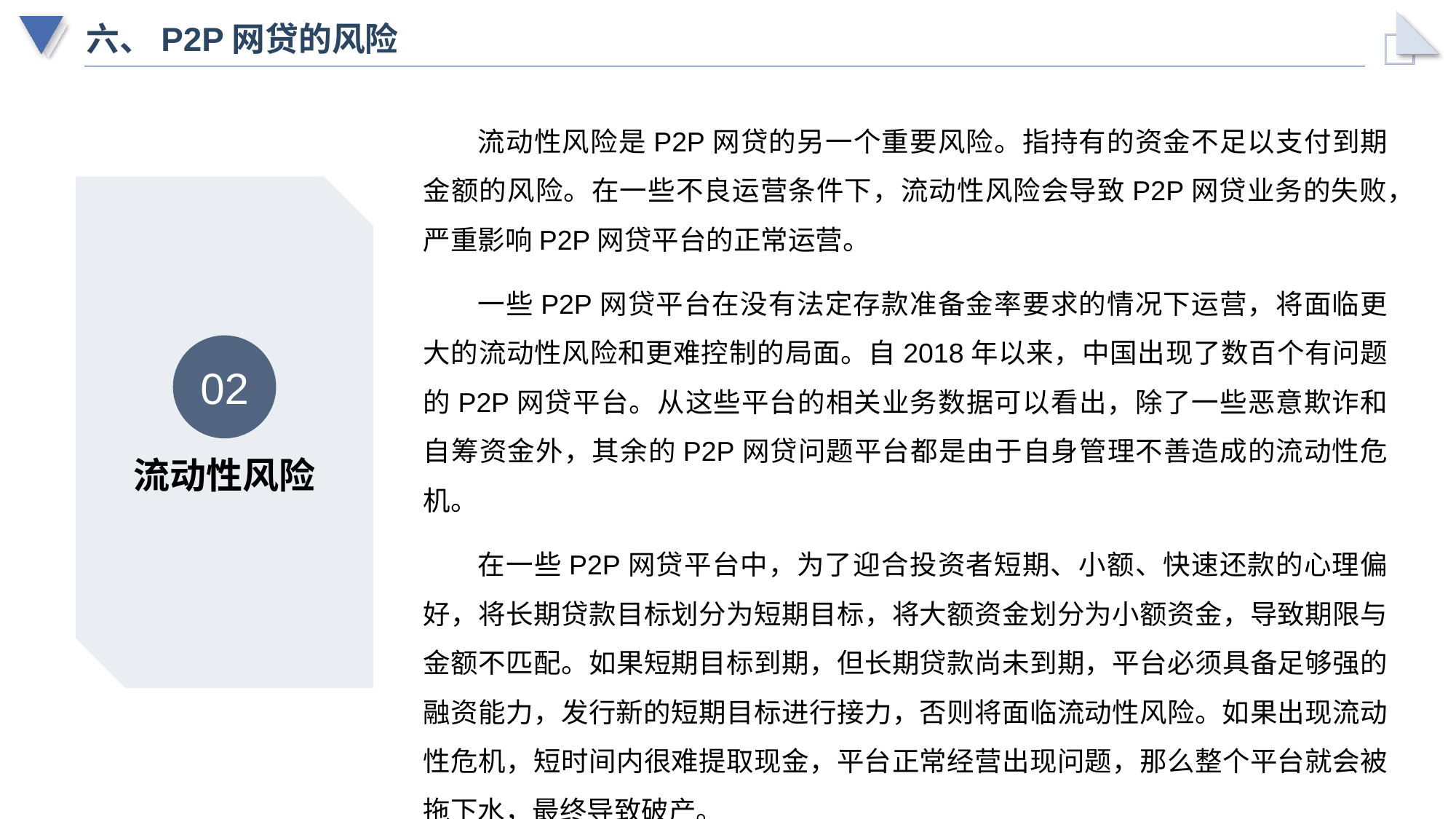

# 六、P2P网贷的风险
流动性风险是P2P网贷的另一个重要风险。指持有的资金不足以支付到期金额的风险。在一些不良运营条件下，流动性风险会导致P2P网贷业务的失败，严重影响P2P网贷平台的正常运营。
一些P2P网贷平台在没有法定存款准备金率要求的情况下运营，将面临更大的流动性风险和更难控制的局面。自2018年以来，中国出现了数百个有问题的P2P网贷平台。从这些平台的相关业务数据可以看出，除了一些恶意欺诈和自筹资金外，其余的P2P网贷问题平台都是由于自身管理不善造成的流动性危机。
在一些P2P网贷平台中，为了迎合投资者短期、小额、快速还款的心理偏好，将长期贷款目标划分为短期目标，将大额资金划分为小额资金，导致期限与金额不匹配。如果短期目标到期，但长期贷款尚未到期，平台必须具备足够强的融资能力，发行新的短期目标进行接力，否则将面临流动性风险。如果出现流动性危机，短时间内很难提取现金，平台正常经营出现问题，那么整个平台就会被拖下水，最终导致破产。

02
流动性风险